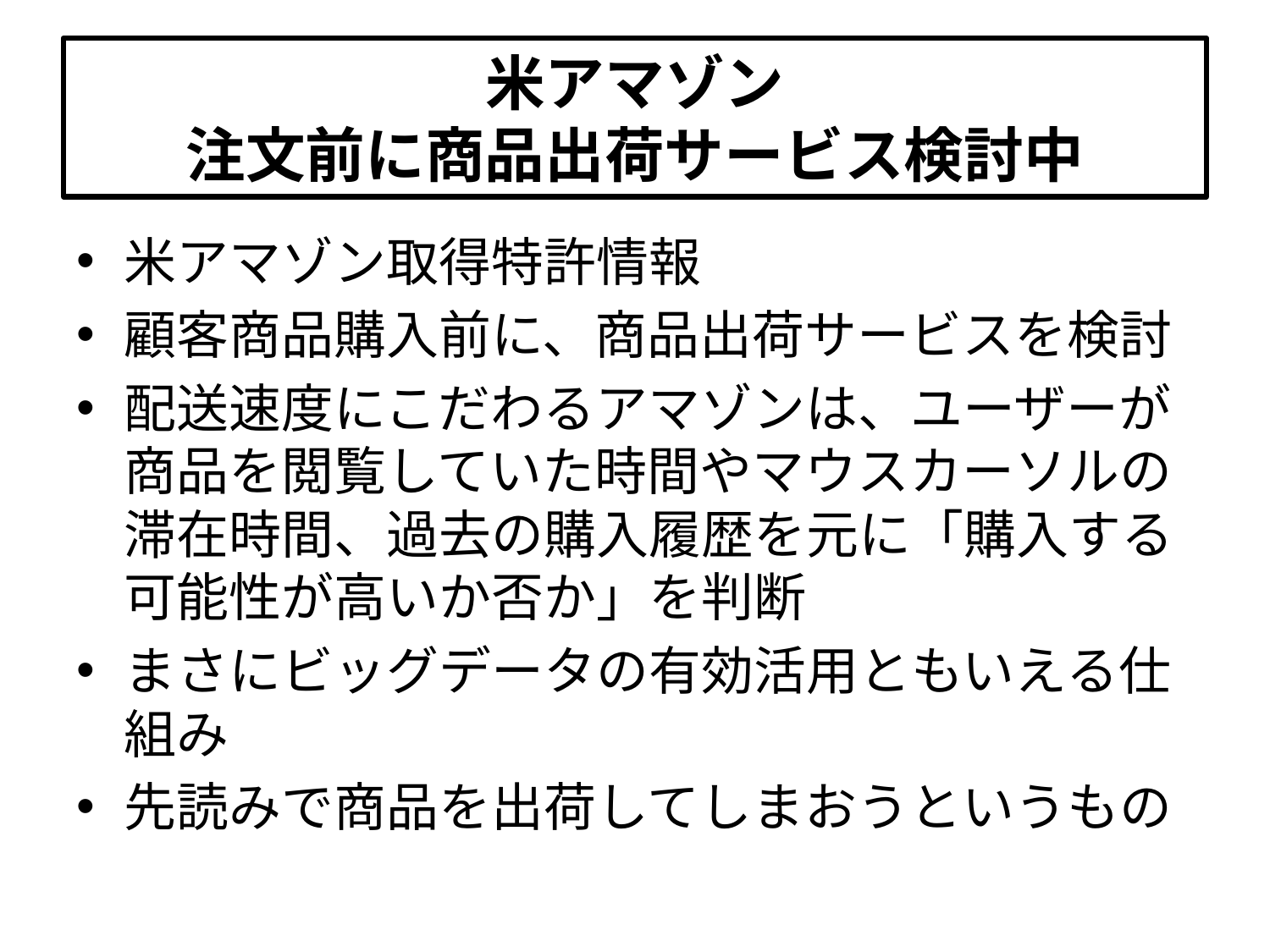

# 米アマゾン 注文前に商品出荷サービス検討中
米アマゾン取得特許情報
顧客商品購入前に、商品出荷サービスを検討
配送速度にこだわるアマゾンは、ユーザーが商品を閲覧していた時間やマウスカーソルの滞在時間、過去の購入履歴を元に「購入する可能性が高いか否か」を判断
まさにビッグデータの有効活用ともいえる仕組み
先読みで商品を出荷してしまおうというもの